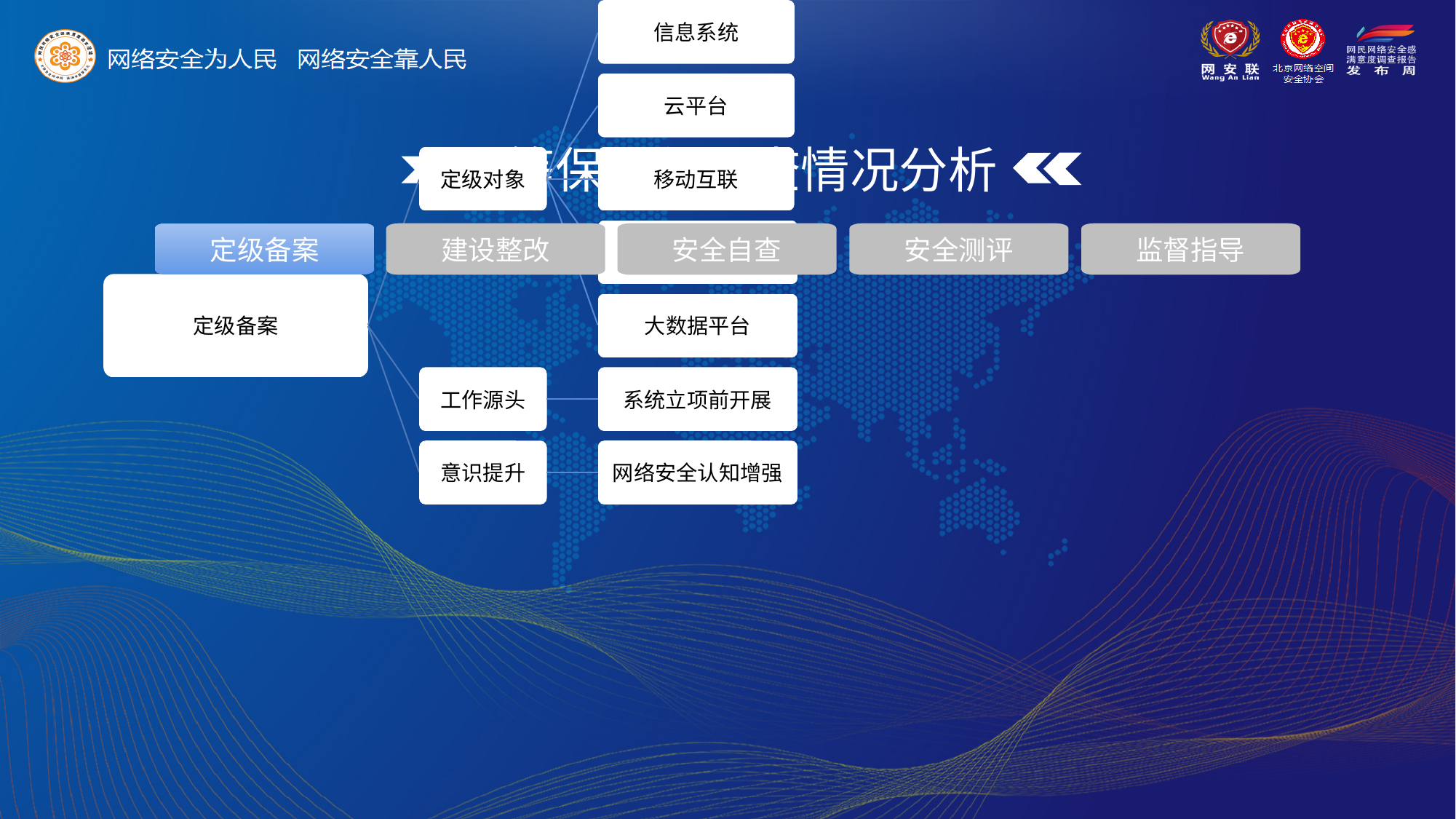

55.88%
等保工作调查情况分析

监督指导
建设整改
安全测评
安全自查
定级备案
定级备案

定级对象

信息系统

云平台

移动互联

工控系统

大数据平台

工作源头

系统立项前开展

意识提升

网络安全认知增强